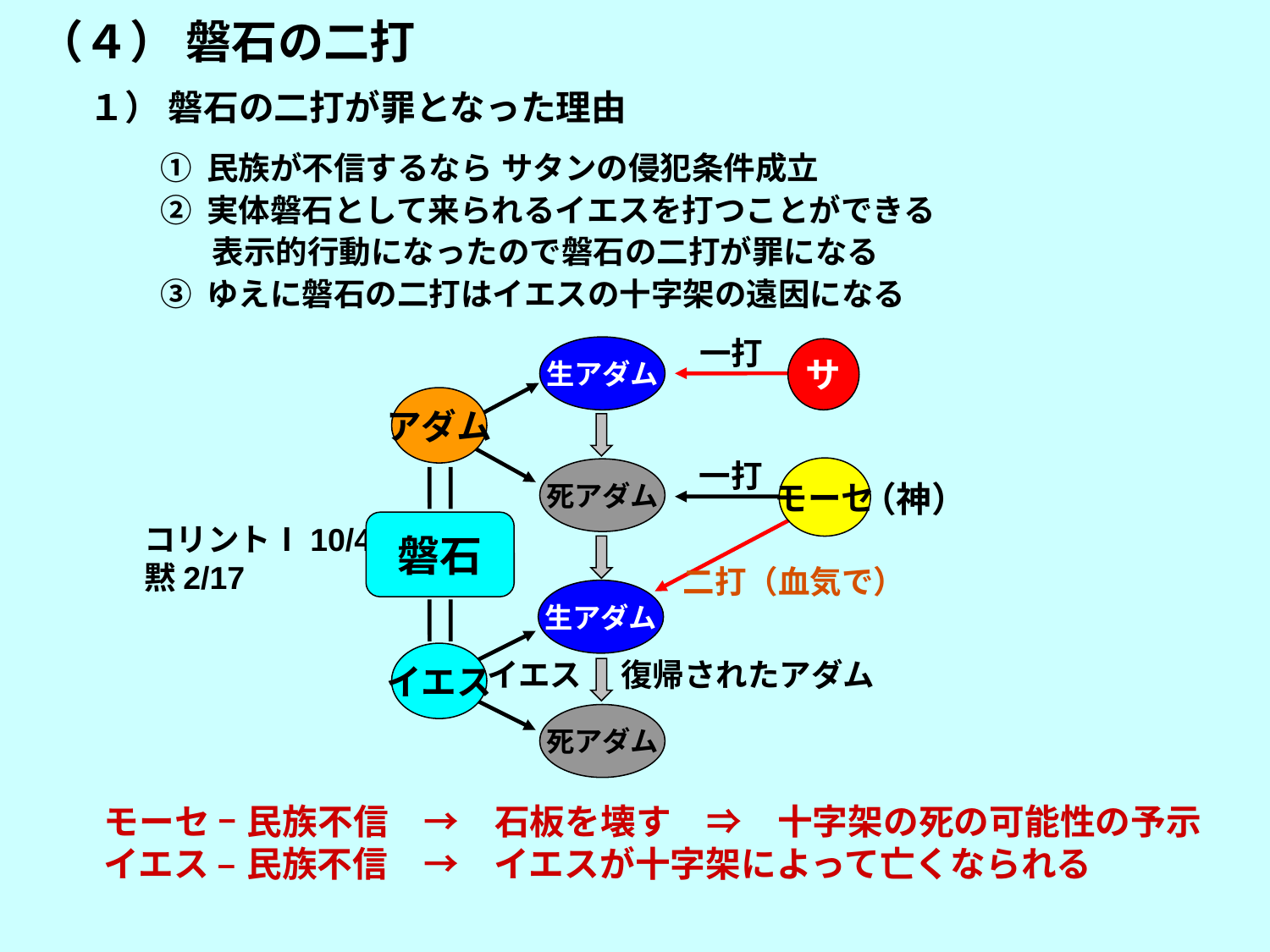

（４） 磐石の二打
１） 磐石の二打が罪となった理由
① 民族が不信するなら サタンの侵犯条件成立
② 実体磐石として来られるイエスを打つことができる
     表示的行動になったので磐石の二打が罪になる
③ ゆえに磐石の二打はイエスの十字架の遠因になる
一打
生アダム
サ

アダム

一打
モーセ
死アダム

（神）

磐石
コリントⅠ10/4
黙2/17

二打（血気で）
生アダム

イエス
イエス　 復帰されたアダム

死アダム
モーセ – 民族不信　→　石板を壊す　⇒　十字架の死の可能性の予示
イエス – 民族不信　→　イエスが十字架によって亡くなられる